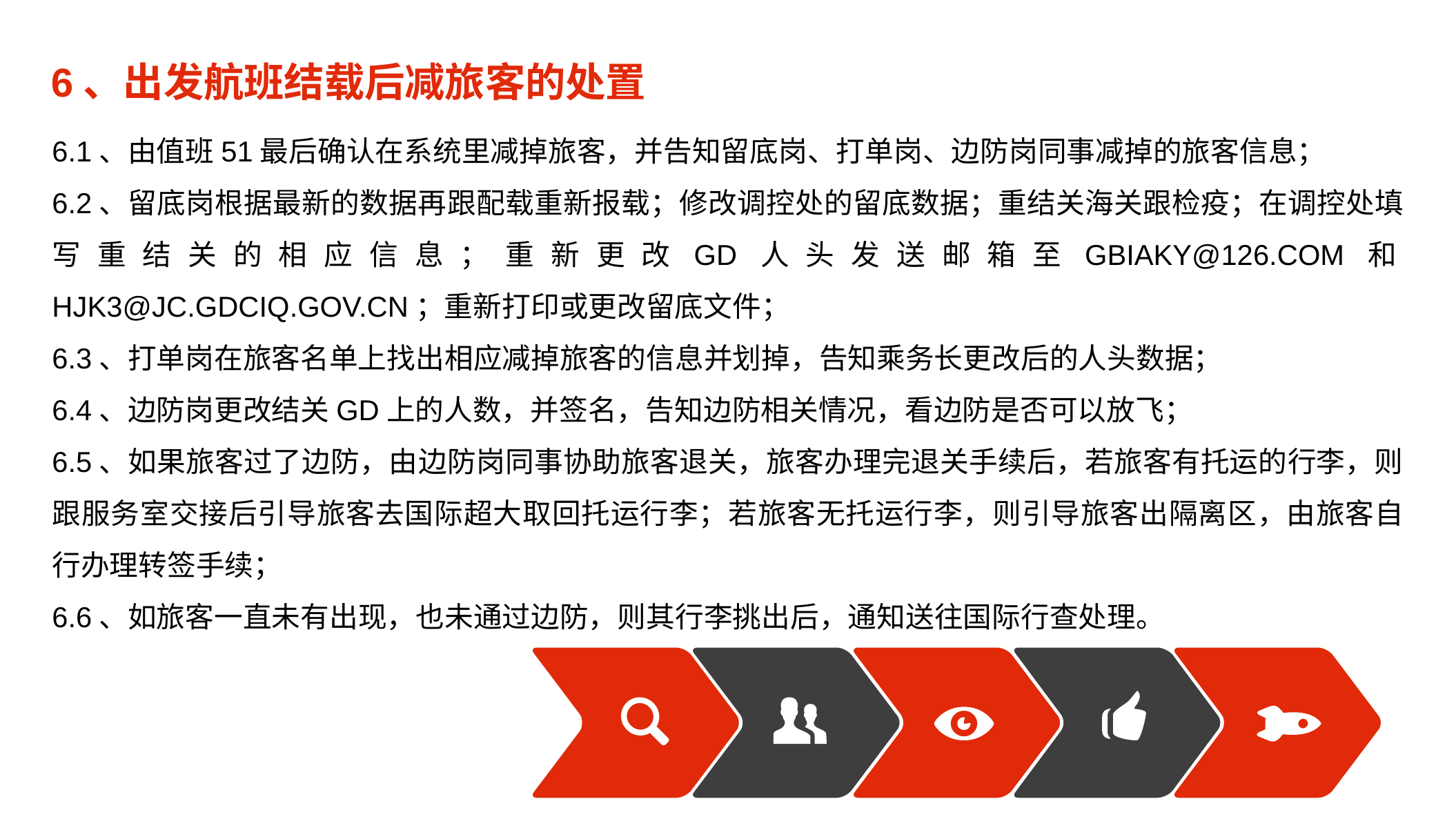

6、出发航班结载后减旅客的处置
6.1、由值班51最后确认在系统里减掉旅客，并告知留底岗、打单岗、边防岗同事减掉的旅客信息；
6.2、留底岗根据最新的数据再跟配载重新报载；修改调控处的留底数据；重结关海关跟检疫；在调控处填写重结关的相应信息；重新更改GD人头发送邮箱至GBIAKY@126.COM和HJK3@JC.GDCIQ.GOV.CN；重新打印或更改留底文件；
6.3、打单岗在旅客名单上找出相应减掉旅客的信息并划掉，告知乘务长更改后的人头数据；
6.4、边防岗更改结关GD上的人数，并签名，告知边防相关情况，看边防是否可以放飞；
6.5、如果旅客过了边防，由边防岗同事协助旅客退关，旅客办理完退关手续后，若旅客有托运的行李，则跟服务室交接后引导旅客去国际超大取回托运行李；若旅客无托运行李，则引导旅客出隔离区，由旅客自行办理转签手续；
6.6、如旅客一直未有出现，也未通过边防，则其行李挑出后，通知送往国际行查处理。